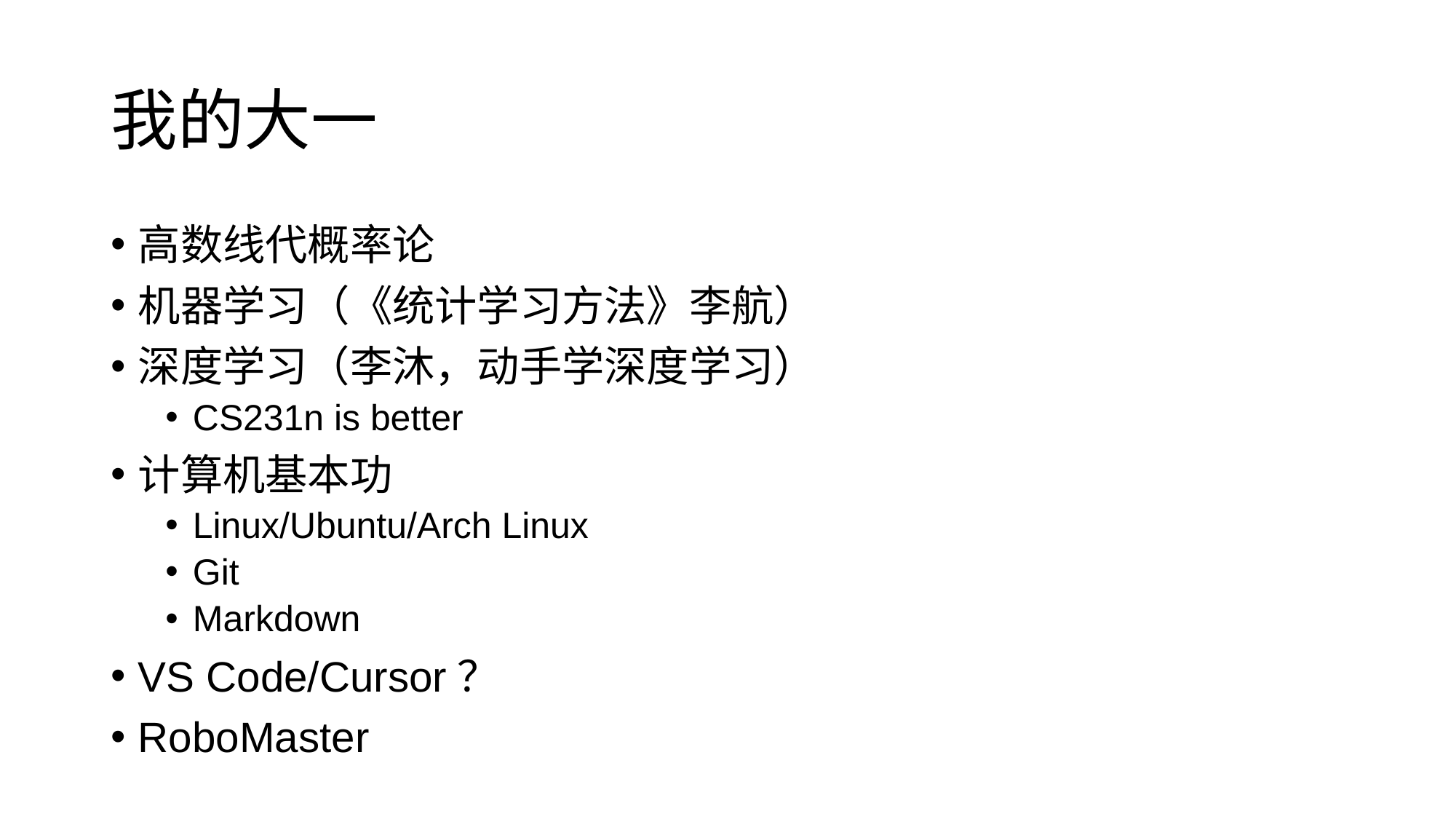

# 我的大一
高数线代概率论
机器学习（《统计学习方法》李航）
深度学习（李沐，动手学深度学习）
CS231n is better
计算机基本功
Linux/Ubuntu/Arch Linux
Git
Markdown
VS Code/Cursor？
RoboMaster